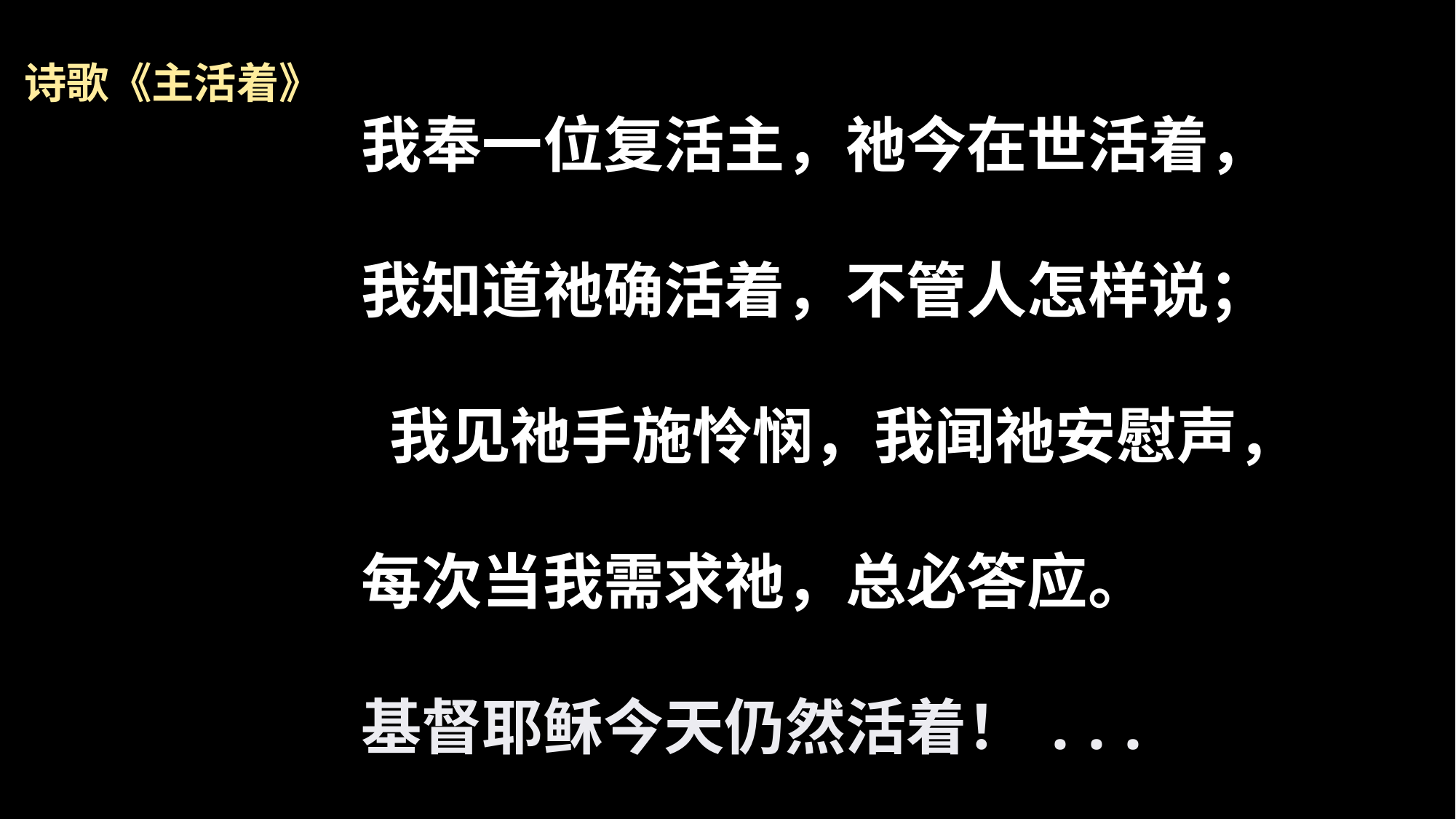

诗歌《主活着》
我奉一位复活主，祂今在世活着，
我知道祂确活着，不管人怎样说；
 我见祂手施怜悯，我闻祂安慰声，
每次当我需求祂，总必答应。
基督耶稣今天仍然活着！...